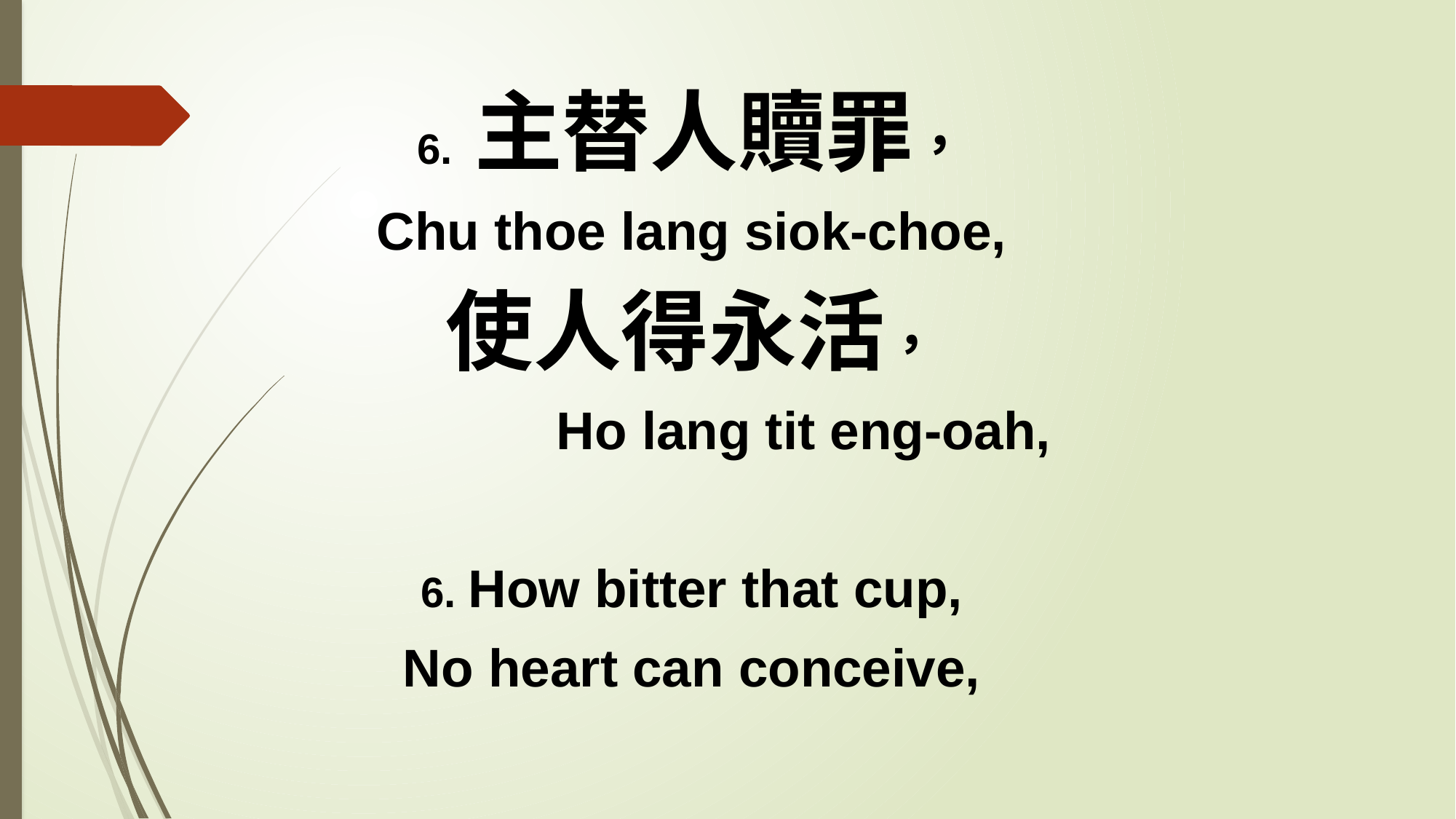

6. 主替人贖罪，
Chu thoe lang siok-choe,
使人得永活，
                               Ho lang tit eng-oah,

6. How bitter that cup,
No heart can conceive,